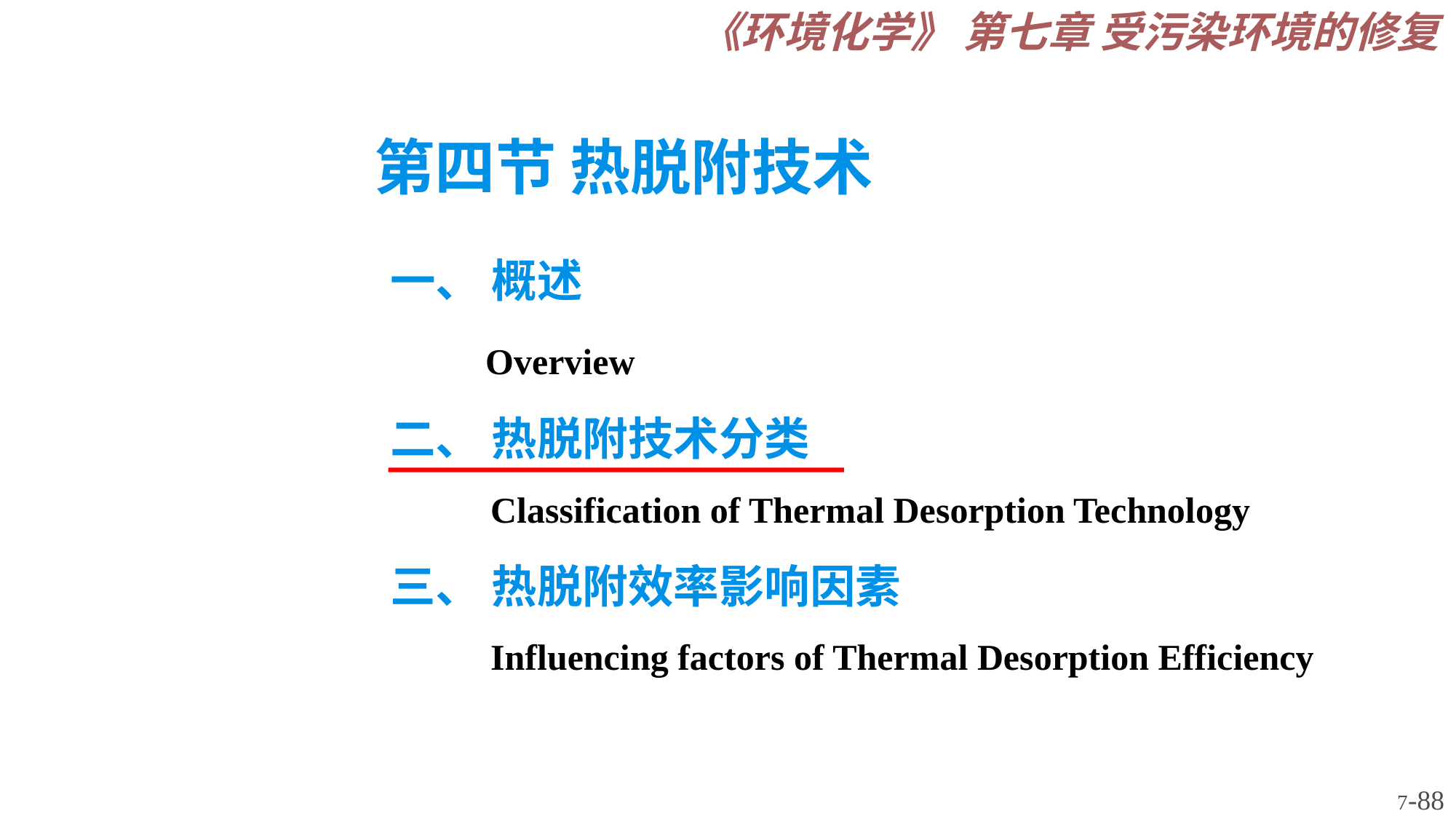

《环境化学》 第七章 受污染环境的修复
# 第四节 热脱附技术
一、 概述
         Overview
二、 热脱附技术分类
           Classification of Thermal Desorption Technology
三、 热脱附效率影响因素
           Influencing factors of Thermal Desorption Efficiency

7-88